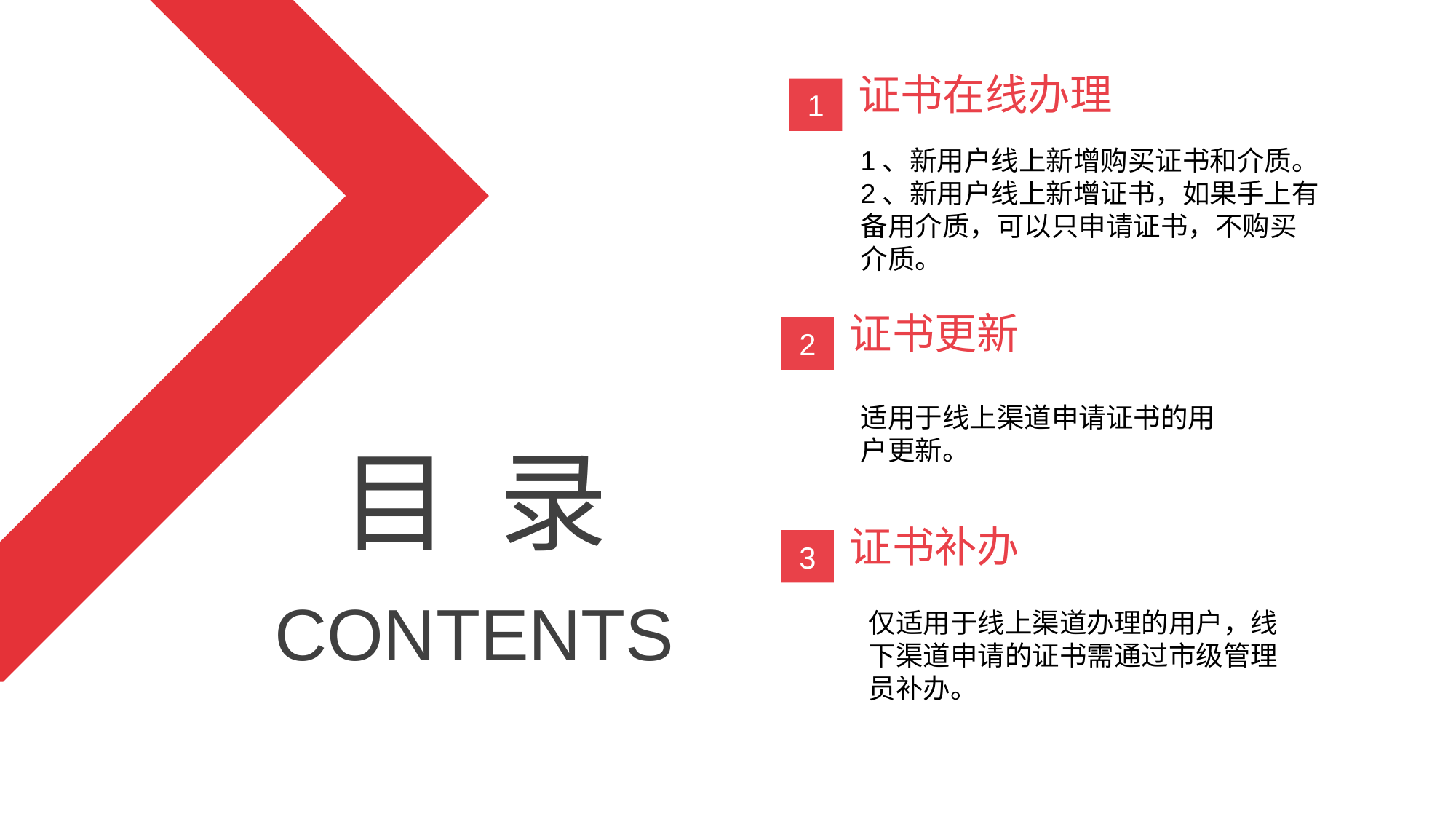

证书在线办理
1
1、新用户线上新增购买证书和介质。
2、新用户线上新增证书，如果手上有备用介质，可以只申请证书，不购买介质。
证书更新
2
适用于线上渠道申请证书的用户更新。
目  录
证书补办
3
CONTENTS
仅适用于线上渠道办理的用户，线下渠道申请的证书需通过市级管理员补办。